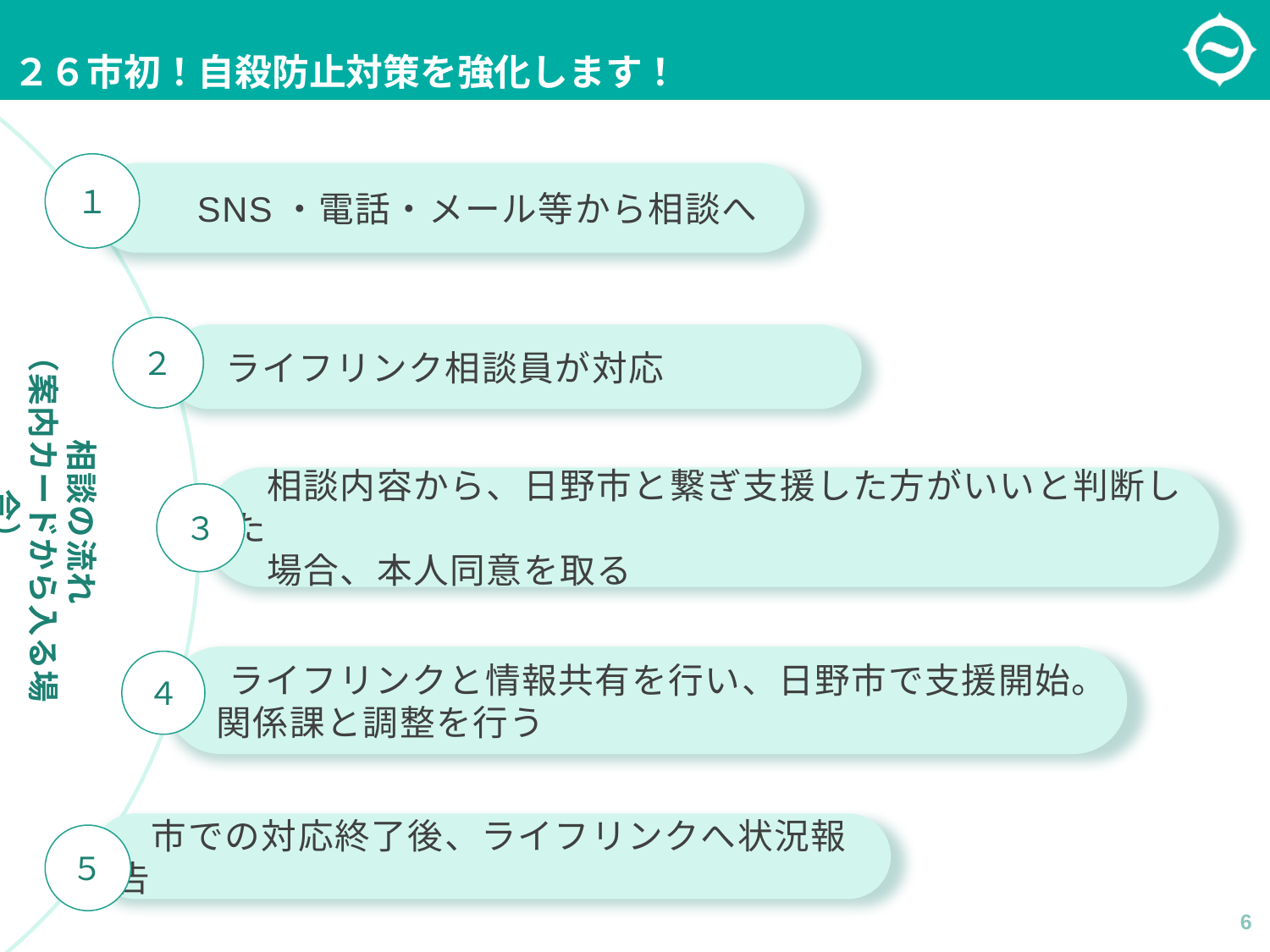

２６市初！自殺防止対策を強化します！

１
　　SNS・電話・メール等から相談へ
相談の流れ
（案内カードから入る場合）
２
　ライフリンク相談員が対応
　相談内容から、日野市と繋ぎ支援した方がいいと判断した
　場合、本人同意を取る
３
　ライフリンクと情報共有を行い、日野市で支援開始。関係課と調整を行う
４
　市での対応終了後、ライフリンクへ状況報告
５
6